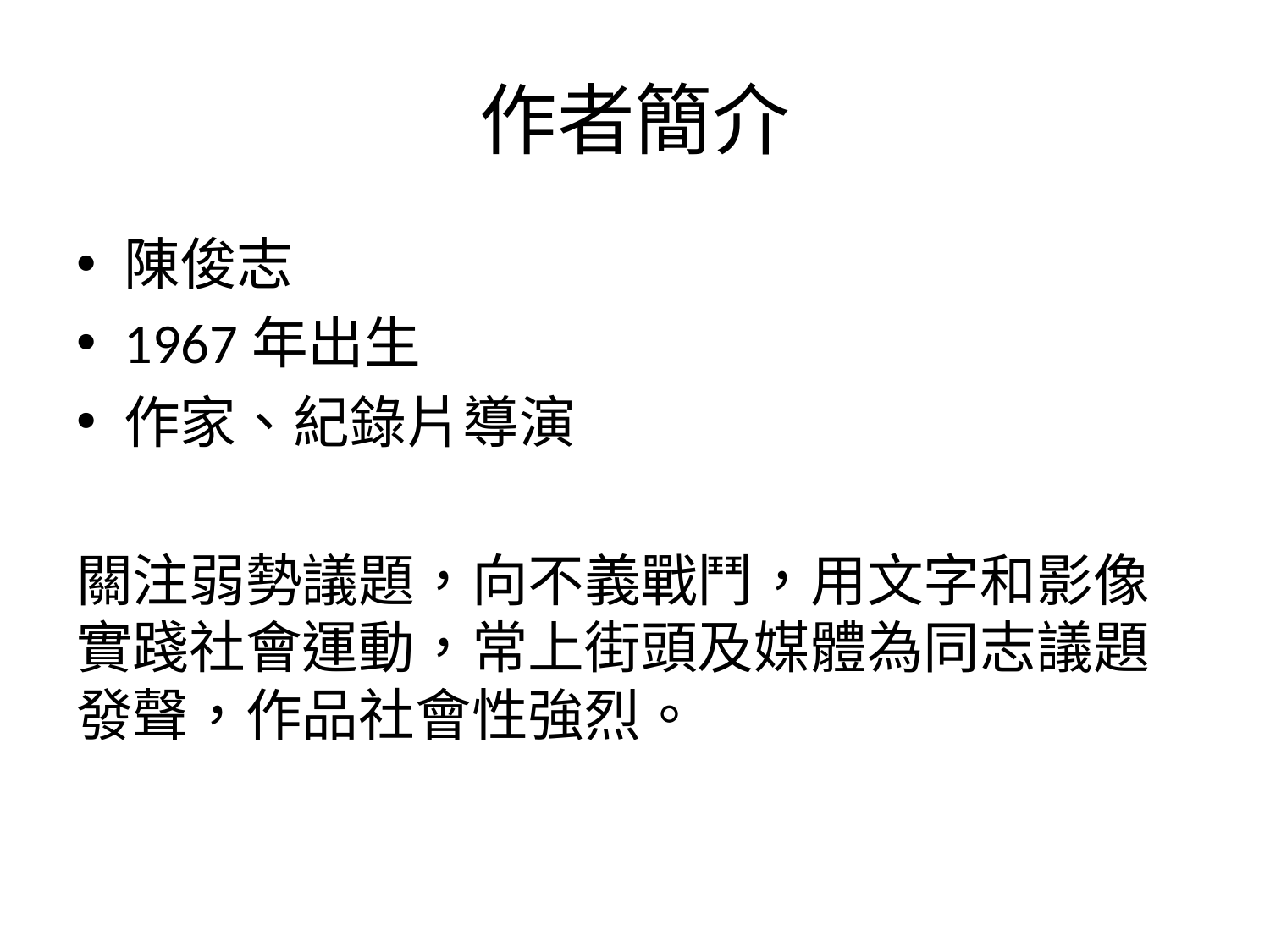

# 作者簡介
陳俊志
1967年出生
作家、紀錄片導演

關注弱勢議題，向不義戰鬥，用文字和影像實踐社會運動，常上街頭及媒體為同志議題發聲，作品社會性強烈。